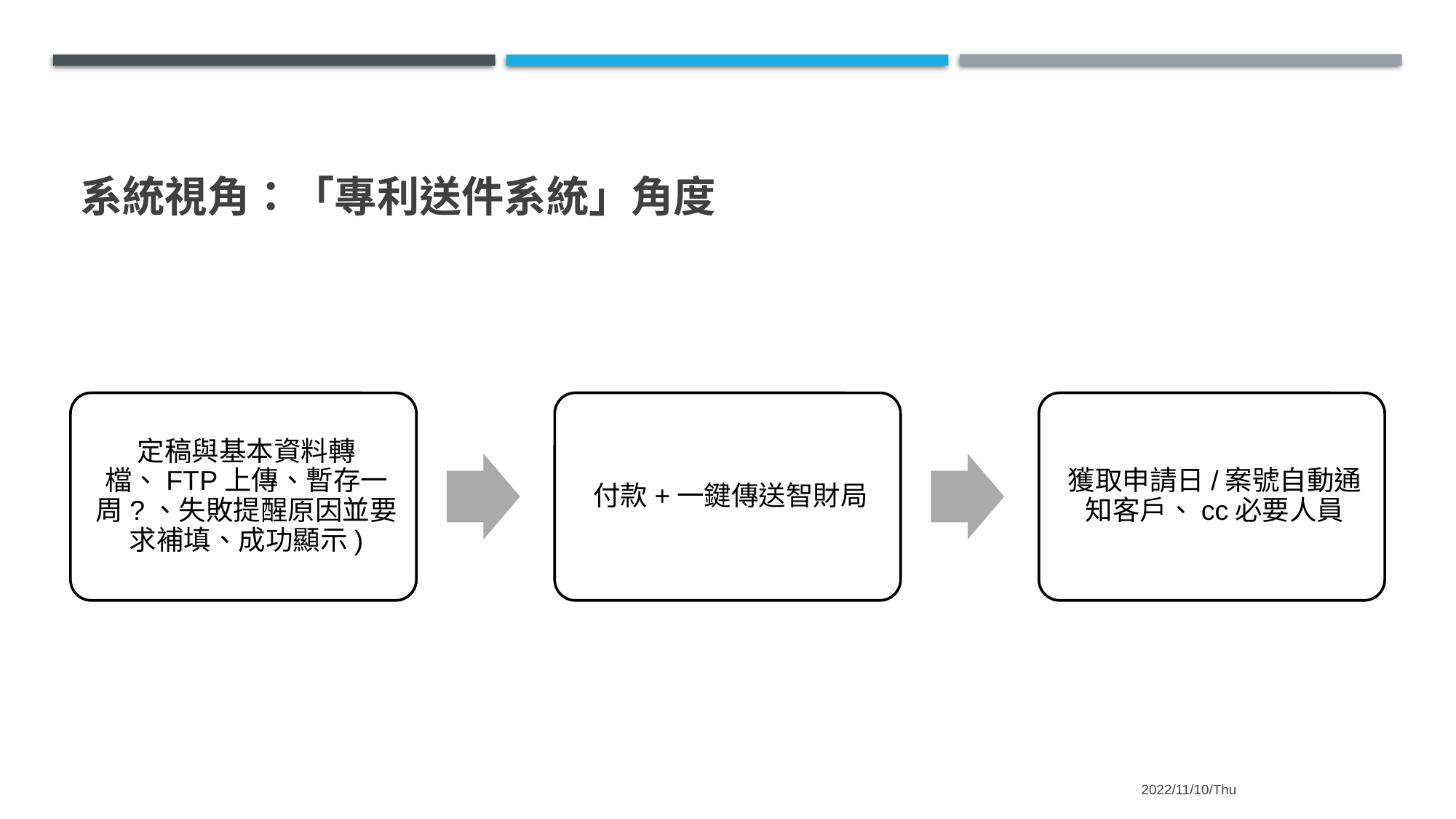

# 系統視角：「專利送件系統」角度
定稿與基本資料轉檔、FTP上傳、暫存一周?、失敗提醒原因並要求補填、成功顯示)

付款+一鍵傳送智財局

獲取申請日/案號自動通知客戶、cc必要人員
2022/11/10/Thu